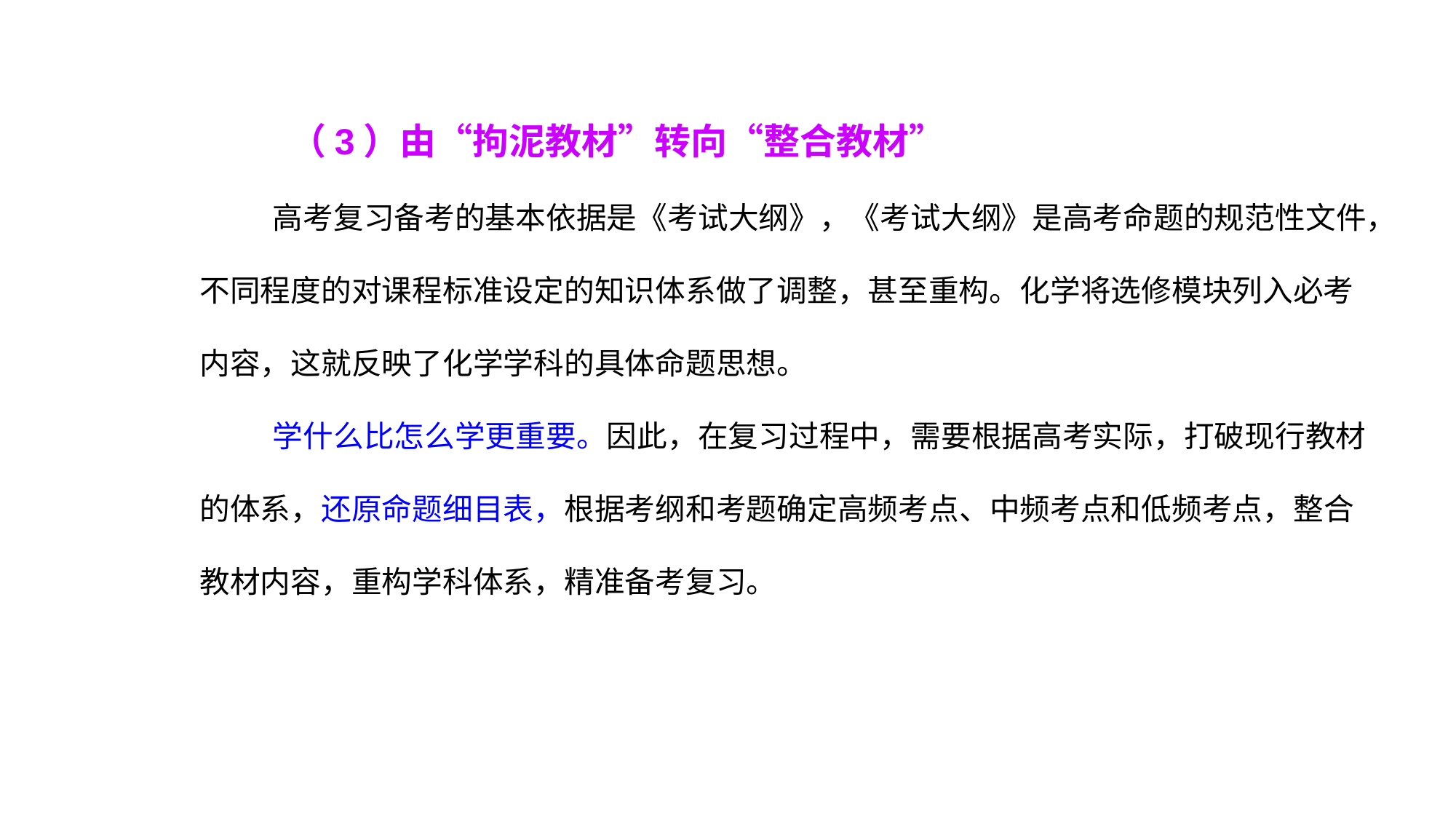

（3）由“拘泥教材”转向“整合教材”
高考复习备考的基本依据是《考试大纲》，《考试大纲》是高考命题的规范性文件，不同程度的对课程标准设定的知识体系做了调整，甚至重构。化学将选修模块列入必考内容，这就反映了化学学科的具体命题思想。
学什么比怎么学更重要。因此，在复习过程中，需要根据高考实际，打破现行教材的体系，还原命题细目表，根据考纲和考题确定高频考点、中频考点和低频考点，整合教材内容，重构学科体系，精准备考复习。